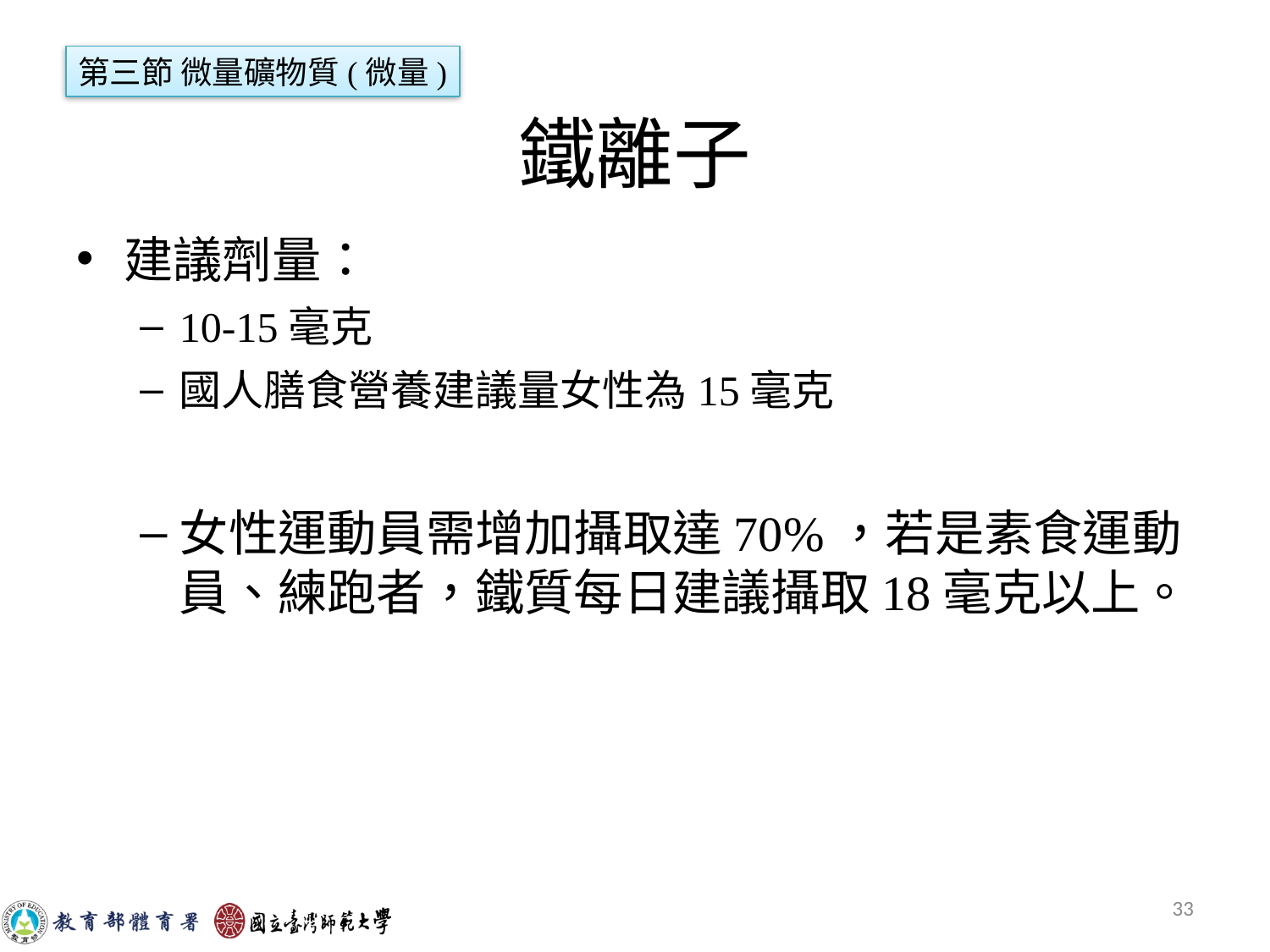

第三節 微量礦物質(微量)
# 鐵離子
建議劑量：
10-15毫克
國人膳食營養建議量女性為15毫克

女性運動員需增加攝取達70%，若是素食運動員、練跑者，鐵質每日建議攝取18毫克以上。

33